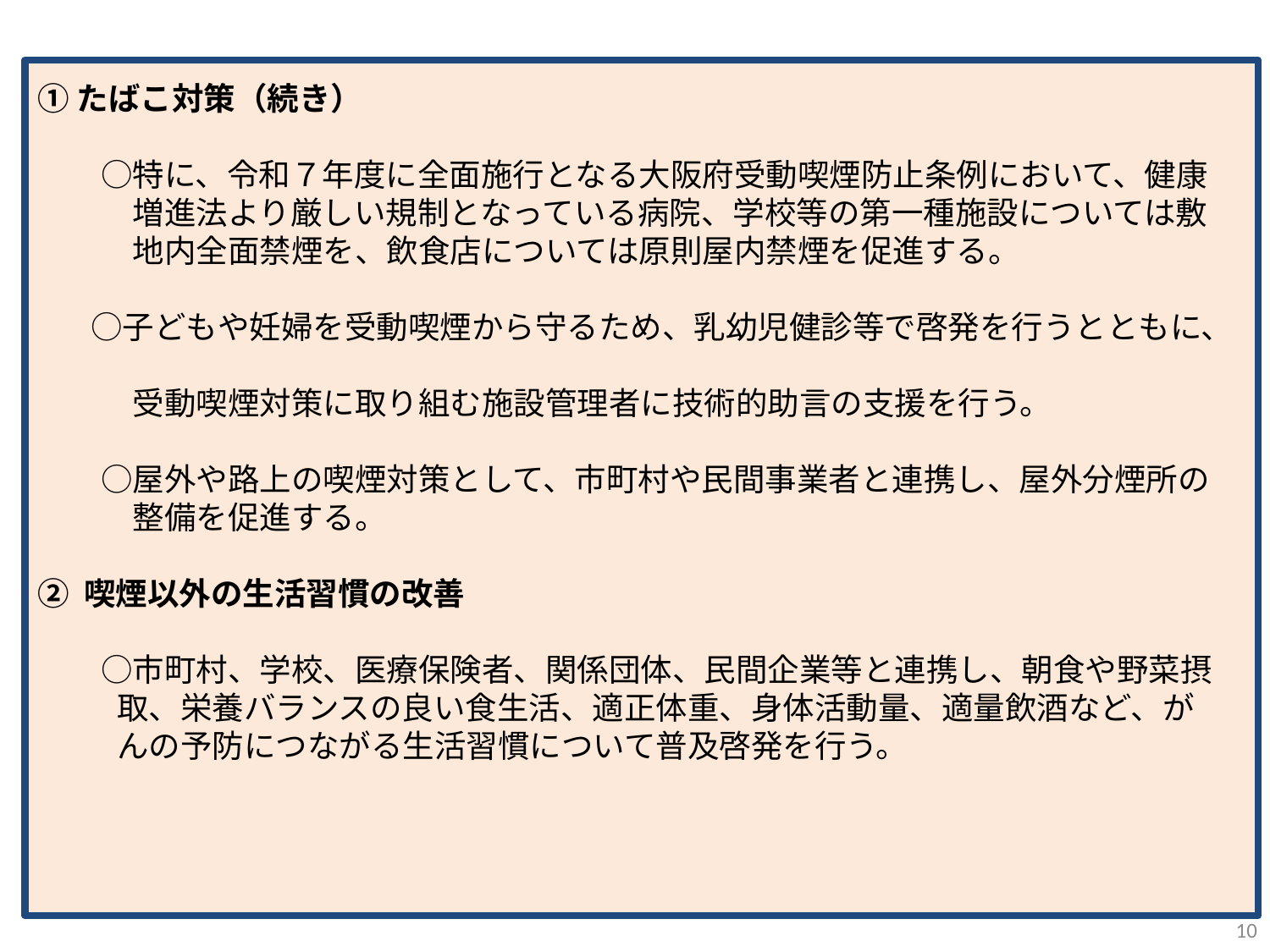

①たばこ対策（続き）

　　○特に、令和７年度に全面施行となる大阪府受動喫煙防止条例において、健康
　　　増進法より厳しい規制となっている病院、学校等の第一種施設については敷
　　　地内全面禁煙を、飲食店については原則屋内禁煙を促進する。

　   ○子どもや妊婦を受動喫煙から守るため、乳幼児健診等で啓発を行うとともに、
　　　受動喫煙対策に取り組む施設管理者に技術的助言の支援を行う。

　　○屋外や路上の喫煙対策として、市町村や民間事業者と連携し、屋外分煙所の
　　　整備を促進する。

② 喫煙以外の生活習慣の改善

　　○市町村、学校、医療保険者、関係団体、民間企業等と連携し、朝食や野菜摂
          取、栄養バランスの良い食生活、適正体重、身体活動量、適量飲酒など、が
          んの予防につながる生活習慣について普及啓発を行う。

10